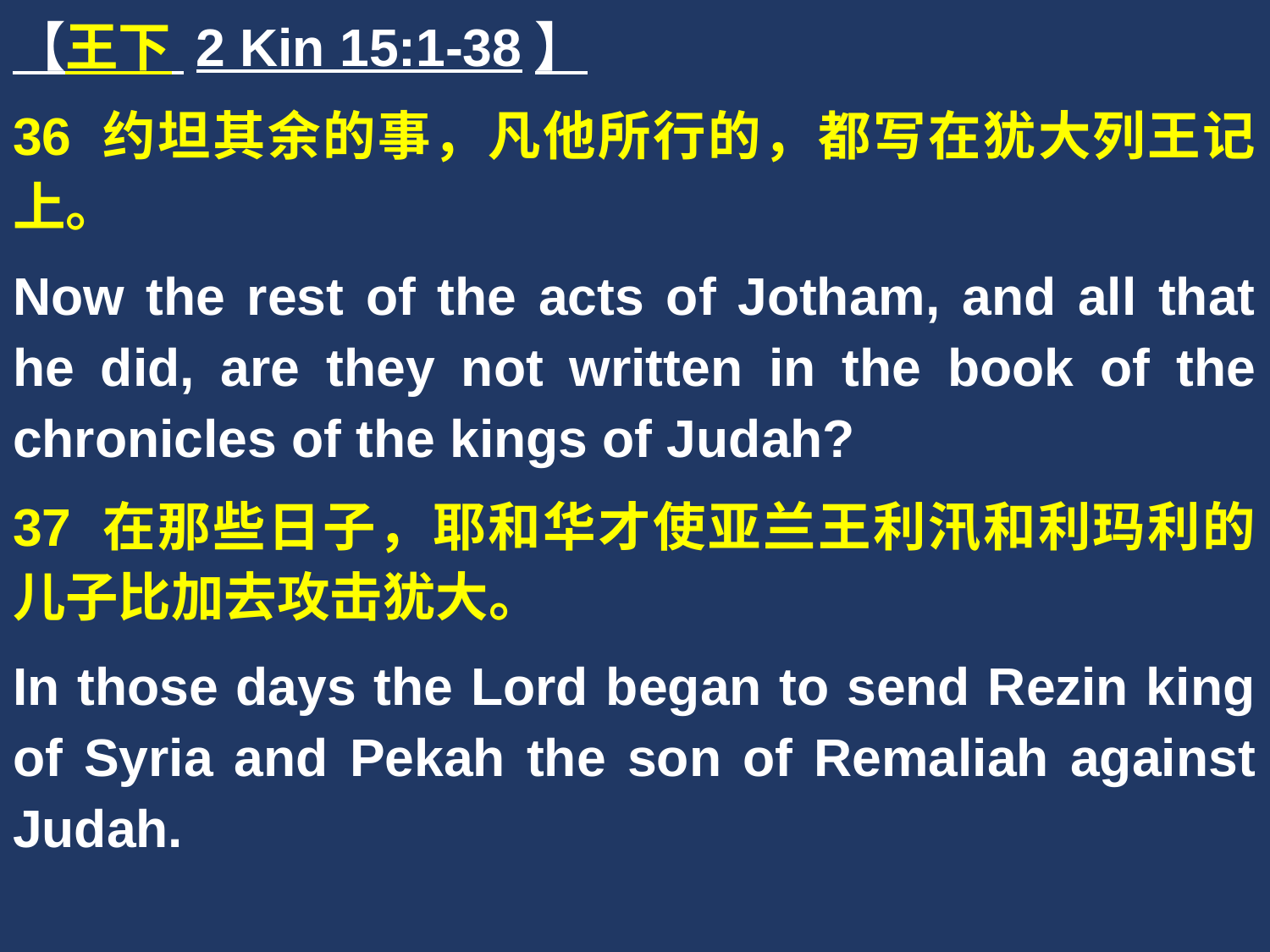

【王下 2 Kin 15:1-38】
36 约坦其余的事，凡他所行的，都写在犹大列王记上。
Now the rest of the acts of Jotham, and all that he did, are they not written in the book of the chronicles of the kings of Judah?
37 在那些日子，耶和华才使亚兰王利汛和利玛利的儿子比加去攻击犹大。
In those days the Lord began to send Rezin king of Syria and Pekah the son of Remaliah against Judah.